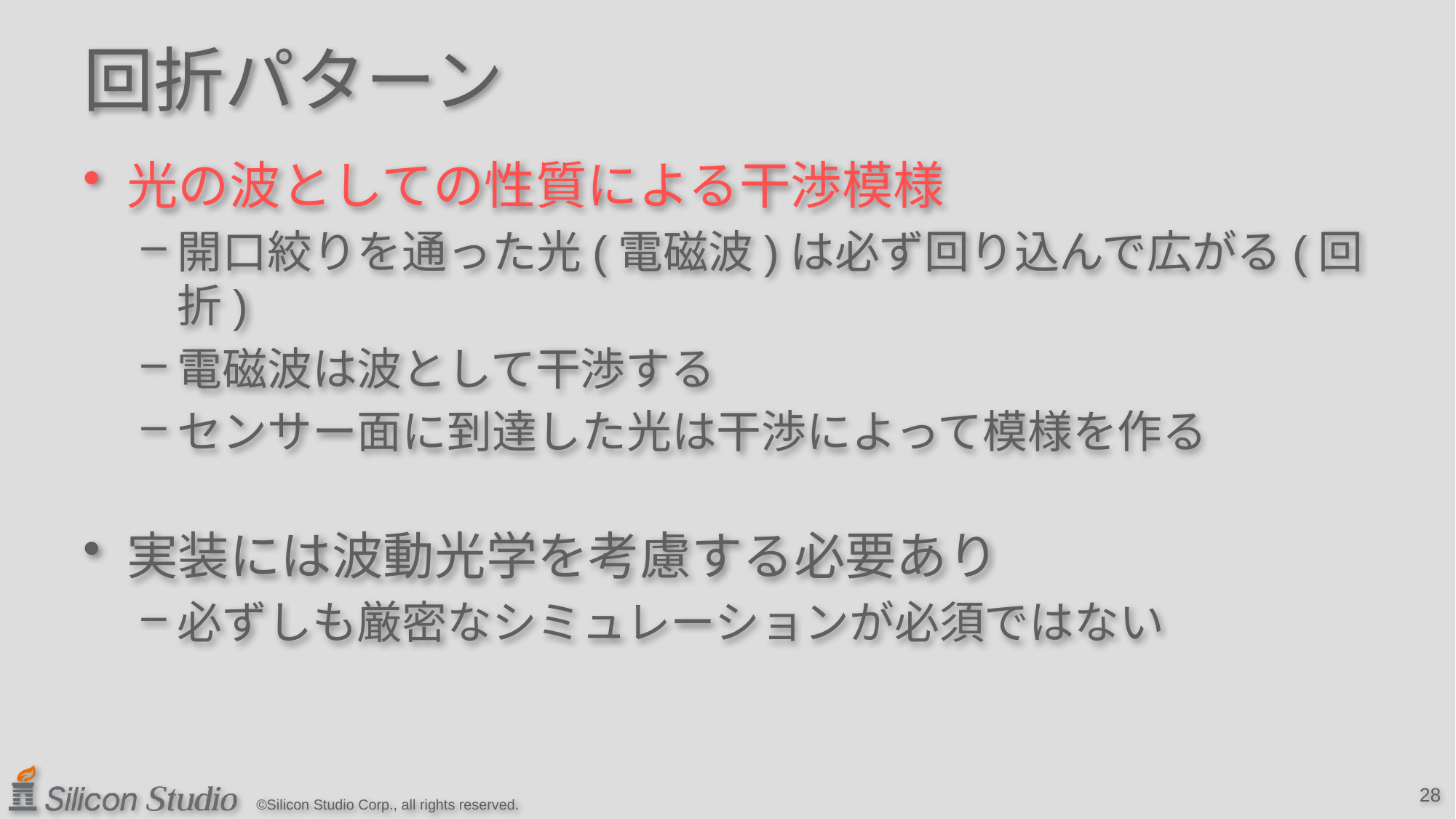

# 回折パターン
光の波としての性質による干渉模様
開口絞りを通った光(電磁波)は必ず回り込んで広がる(回折)
電磁波は波として干渉する
センサー面に到達した光は干渉によって模様を作る

実装には波動光学を考慮する必要あり
必ずしも厳密なシミュレーションが必須ではない